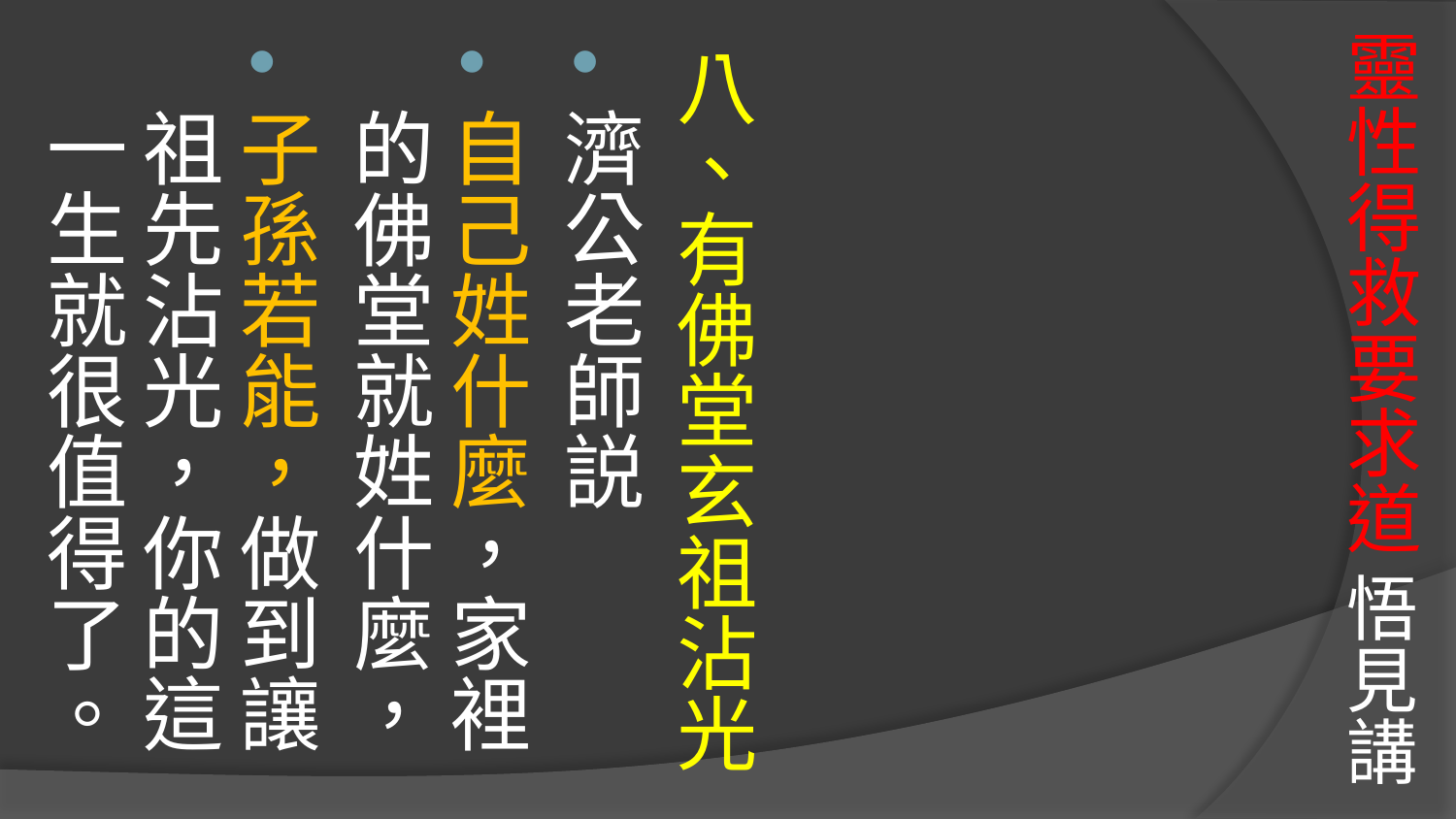

# 靈性得救要求道 悟見講
八、有佛堂玄祖沾光
濟公老師説
自己姓什麼，家裡的佛堂就姓什麼，
子孫若能，做到讓祖先沾光，你的這一生就很值得了。